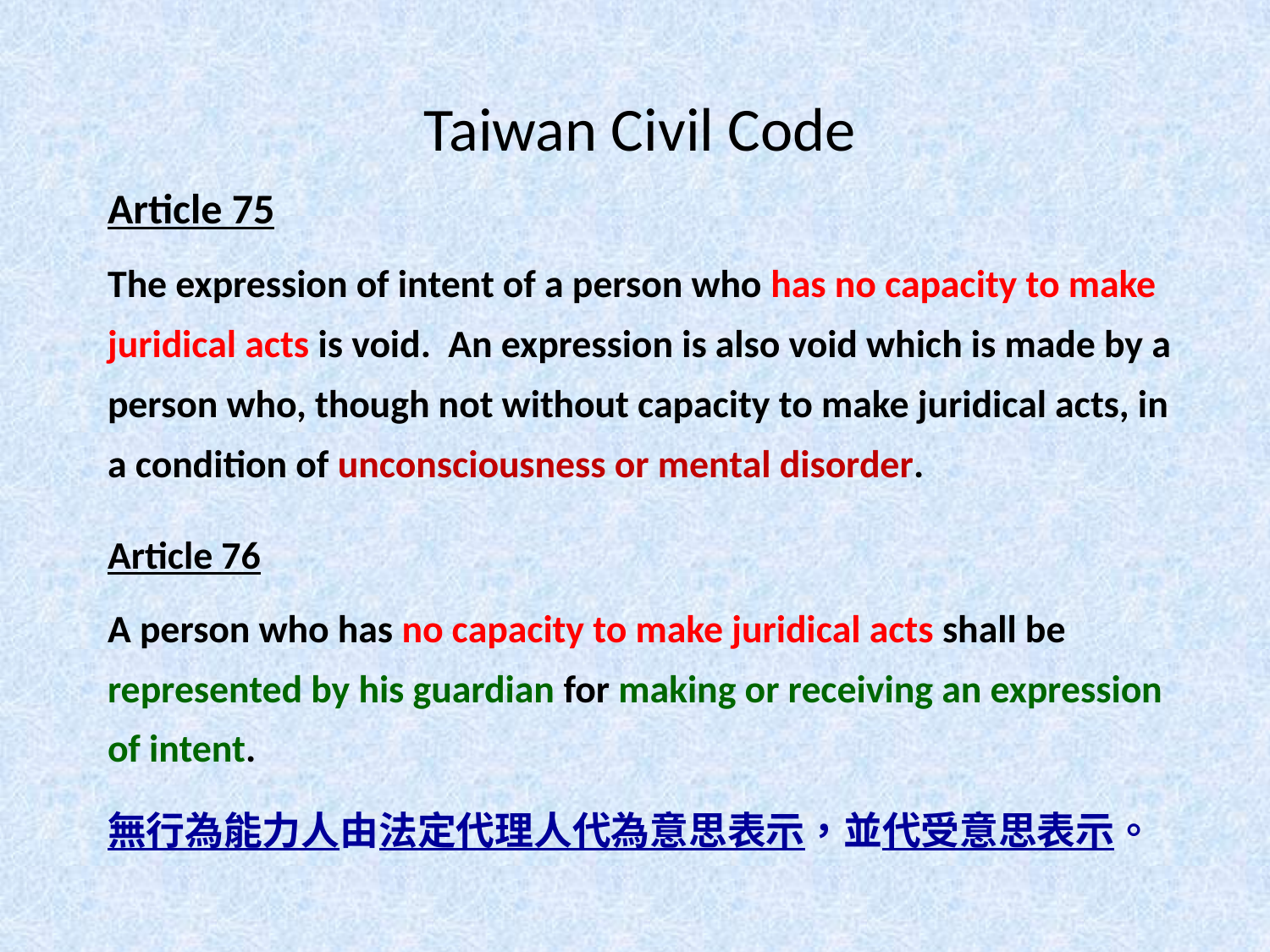

# Taiwan Civil Code
Article 75
The expression of intent of a person who has no capacity to make juridical acts is void.  An expression is also void which is made by a person who, though not without capacity to make juridical acts, in a condition of unconsciousness or mental disorder.
Article 76
A person who has no capacity to make juridical acts shall be represented by his guardian for making or receiving an expression of intent.
無行為能力人由法定代理人代為意思表示，並代受意思表示。